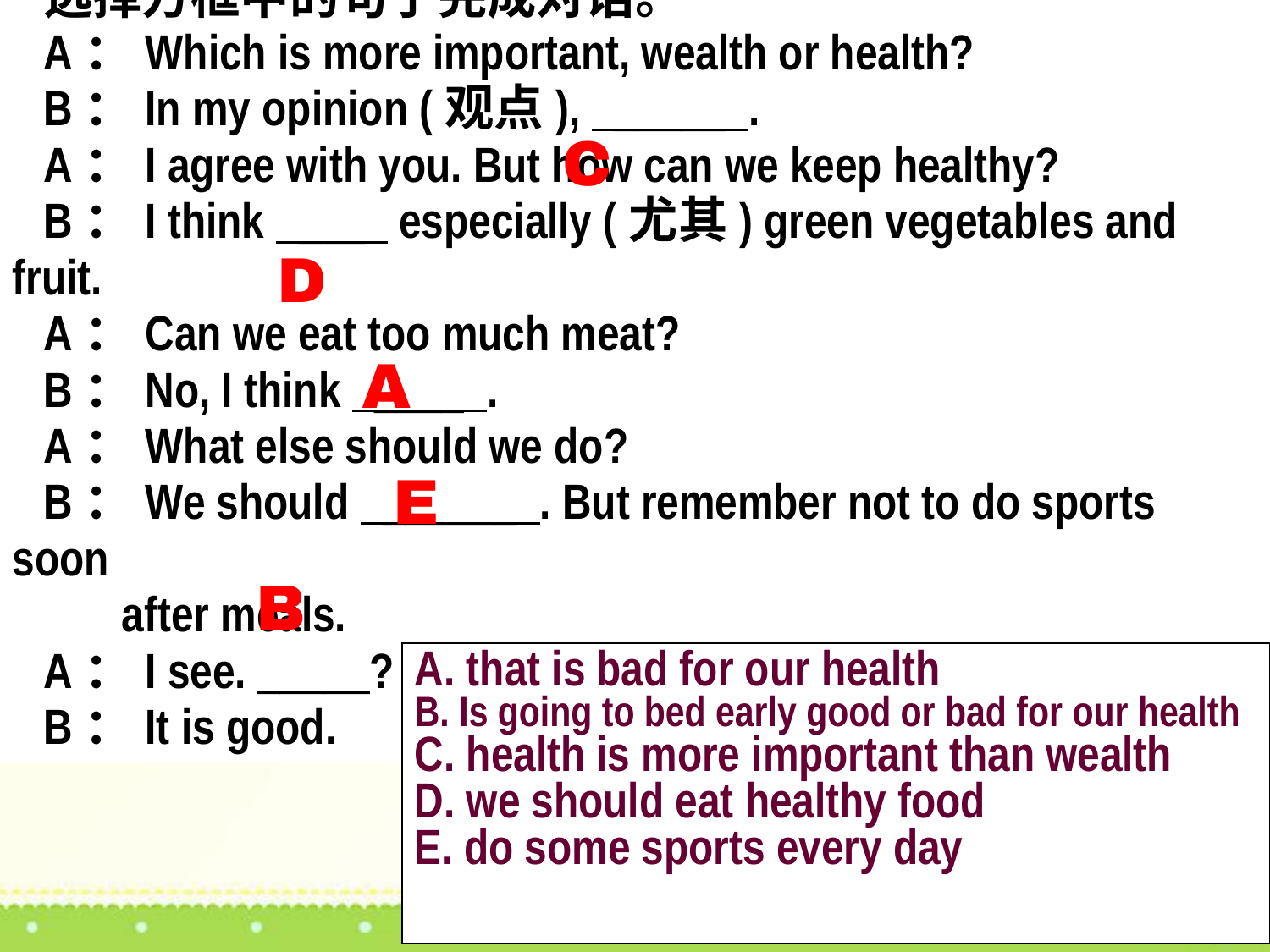

选择方框中的句子完成对话。
A：Which is more important, wealth or health?
B：In my opinion (观点),   _____  .
A：I agree with you. But how can we keep healthy?
B：I think   ___   especially (尤其) green vegetables and fruit.
A：Can we eat too much meat?
B：No, I think   ____  .
A：What else should we do?
B：We should   ______  . But remember not to do sports soon
       after meals.
A：I see. _____?
B：It is good.
C
D
A
E
B
| A. that is bad for our health B. Is going to bed early good or bad for our health C. health is more important than wealth D. we should eat healthy food E. do some sports every day |
| --- |